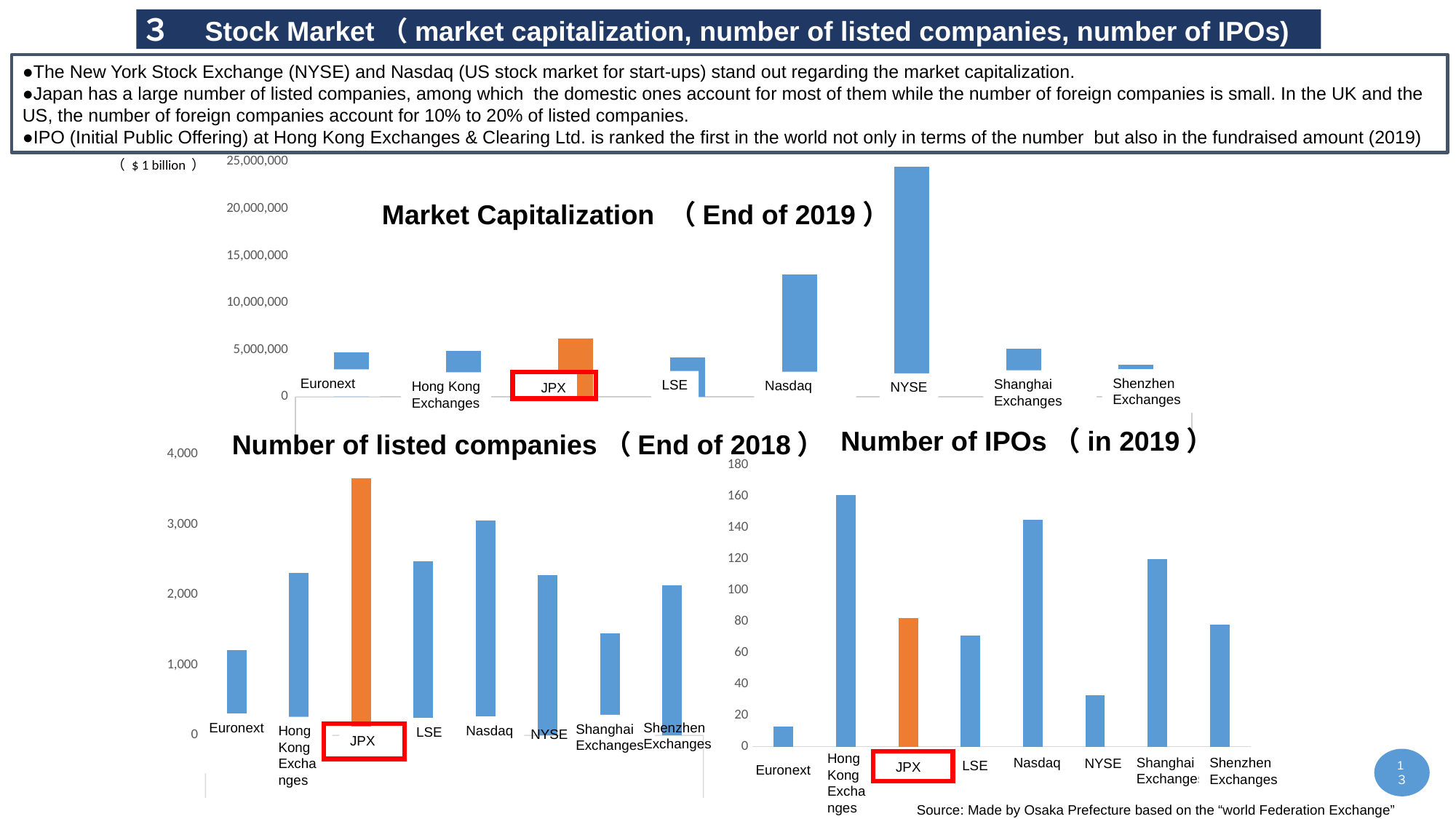

３　Stock Market（market capitalization, number of listed companies, number of IPOs)
●The New York Stock Exchange (NYSE) and Nasdaq (US stock market for start-ups) stand out regarding the market capitalization.
●Japan has a large number of listed companies, among which  the domestic ones account for most of them while the number of foreign companies is small. In the UK and the US, the number of foreign companies account for 10% to 20% of listed companies.
●IPO (Initial Public Offering) at Hong Kong Exchanges & Clearing Ltd. is ranked the first in the world not only in terms of the number  but also in the fundraised amount (2019)

### Chart

| Category | 2019 - Dec |
|---|---|
| Euronext | 4701705.16 |
| Hong Kong Exchanges and Clearing | 4899234.58 |
| Japan Exchange Group | 6191073.29 |
| LSE Group | 4182873.43 |
| Nasdaq - US | 13002048.01 |
| NYSE | 24480180.12 |
| Shanghai Stock Exchange | 5105840.94 |
| Shenzhen Stock Exchange | 3409663.44 |
（ $ 1 billion ）
Market Capitalization （End of 2019）
Shenzhen
Exchanges
Euronext
Shanghai
Exchanges
LSE
Nasdaq

Hong Kong
Exchanges
NYSE
JPX
Number of IPOs（in 2019）
Number of listed companies（End of 2018）

### Chart

| Category | 集計 |
|---|---|
| Euronext | 13.0 |
| Hong Kong Exchanges and Clearing | 161.0 |
| Japan Exchange Group | 82.0 |
| LSE Group | 71.0 |
| Nasdaq - US | 145.0 |
| NYSE | 33.0 |
| Shanghai Stock Exchange | 120.0 |
| Shenzhen Stock Exchange | 78.0 |

### Chart

| Category | 2018 - Dec |
|---|---|
| Euronext | 1208.0 |
| Hong Kong Exchanges and Clearing | 2315.0 |
| Japan Exchange Group | 3657.0 |
| LSE Group | 2479.0 |
| Nasdaq - US | 3058.0 |
| NYSE | 2285.0 |
| Shanghai Stock Exchange | 1450.0 |
| Shenzhen Stock Exchange | 2134.0 |
Euronext

Shenzhen
Exchanges
Shanghai
Exchanges
Nasdaq
Hong Kong
Exchanges
LSE
NYSE

JPX
Hong Kong
Exchanges
Shanghai
Exchanges
Nasdaq
1３
Shenzhen
Exchanges
NYSE

LSE
JPX
Euronext
Source: Made by Osaka Prefecture based on the “world Federation Exchange”